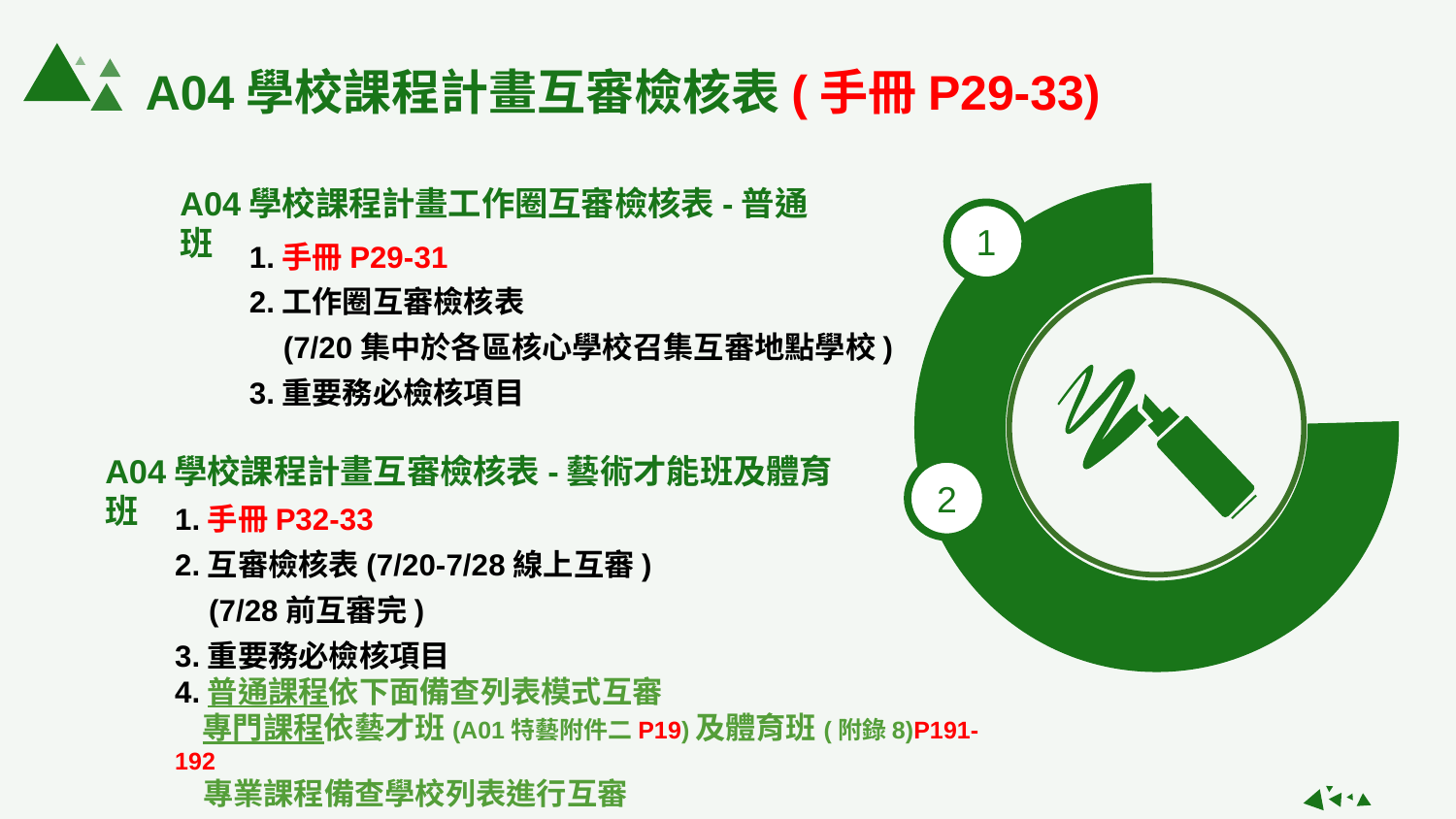

A04學校課程計畫互審檢核表(手冊P29-33)

A04學校課程計畫工作圈互審檢核表-普通班

1
1.手冊P29-31
2.工作圈互審檢核表
    (7/20集中於各區核心學校召集互審地點學校)
3.重要務必檢核項目

A04學校課程計畫互審檢核表-藝術才能班及體育班
2
1.手冊P32-33
2.互審檢核表(7/20-7/28線上互審)
    (7/28前互審完)
3.重要務必檢核項目
4.普通課程依下面備查列表模式互審
   專門課程依藝才班(A01特藝附件二P19)及體育班(附錄8)P191-192
    專業課程備查學校列表進行互審